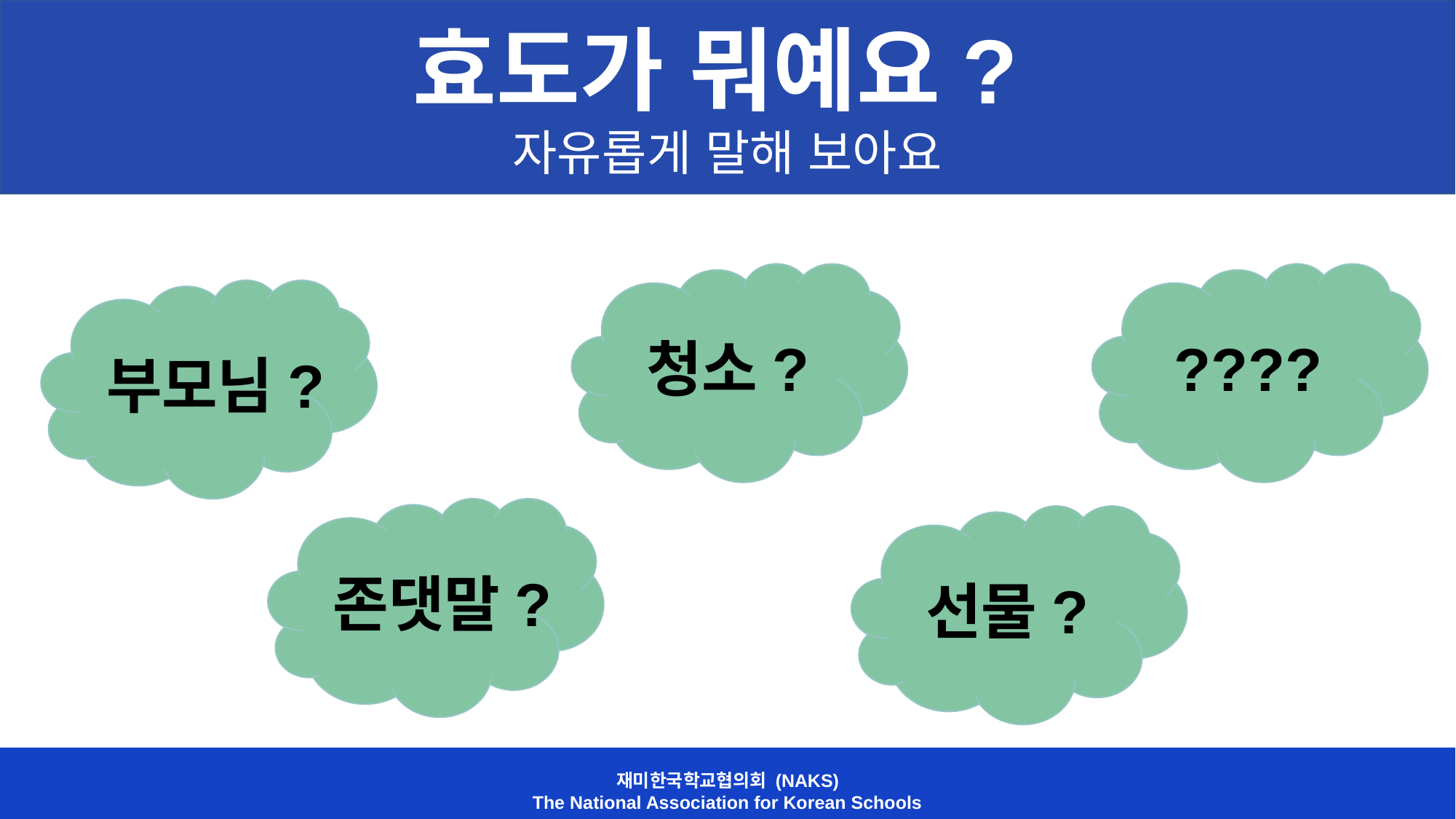

효도가 뭐예요?
자유롭게 말해 보아요
청소?
????
부모님?
존댓말?
선물?
재미한국학교협의회 (NAKS)
The National Association for Korean Schools